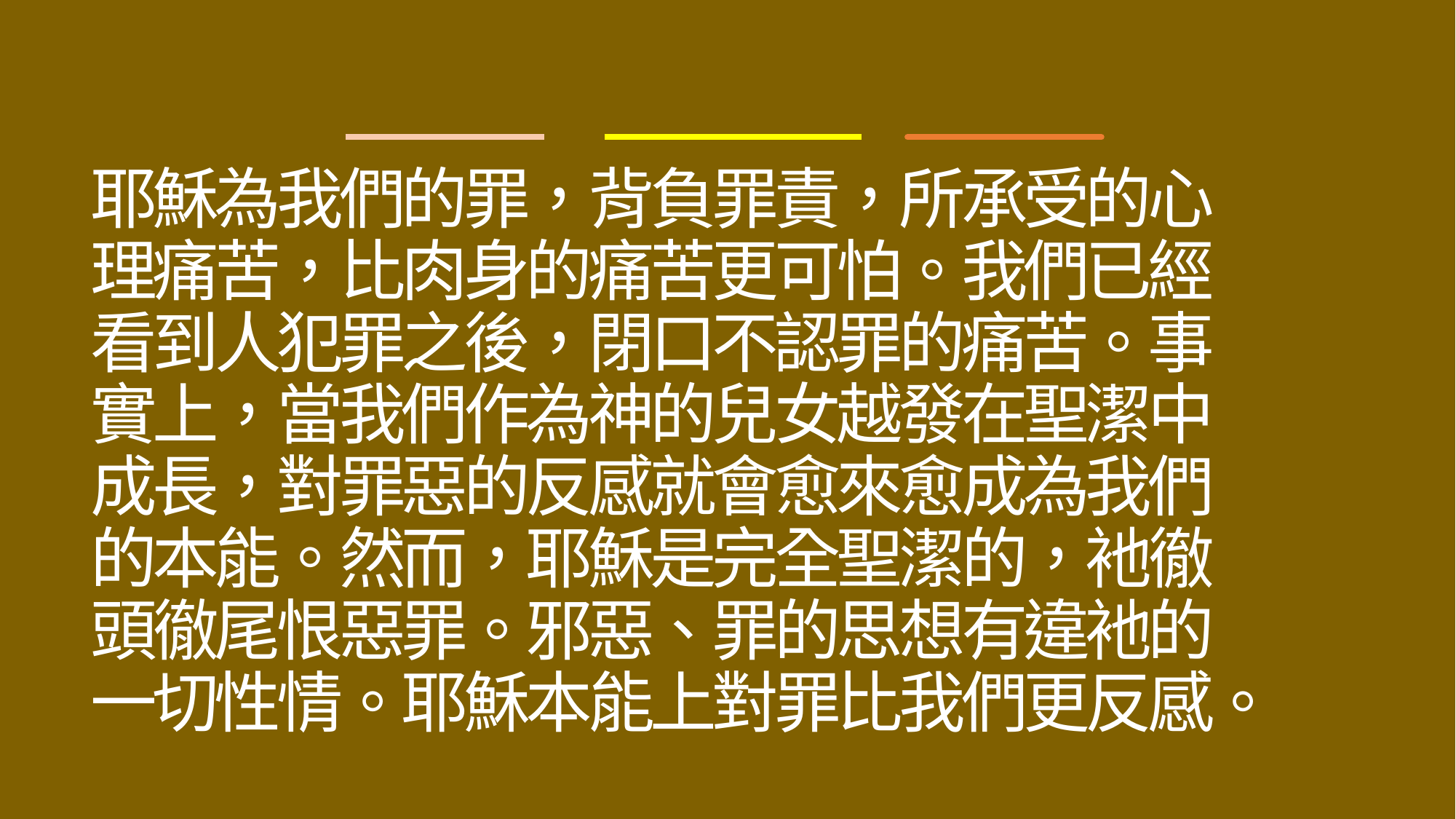

耶穌為我們的罪，背負罪責，所承受的心理痛苦，比肉身的痛苦更可怕。我們已經看到人犯罪之後，閉口不認罪的痛苦。事實上，當我們作為神的兒女越發在聖潔中成長，對罪惡的反感就會愈來愈成為我們的本能。然而，耶穌是完全聖潔的，衪徹頭徹尾恨惡罪。邪惡、罪的思想有違衪的一切性情。耶穌本能上對罪比我們更反感。